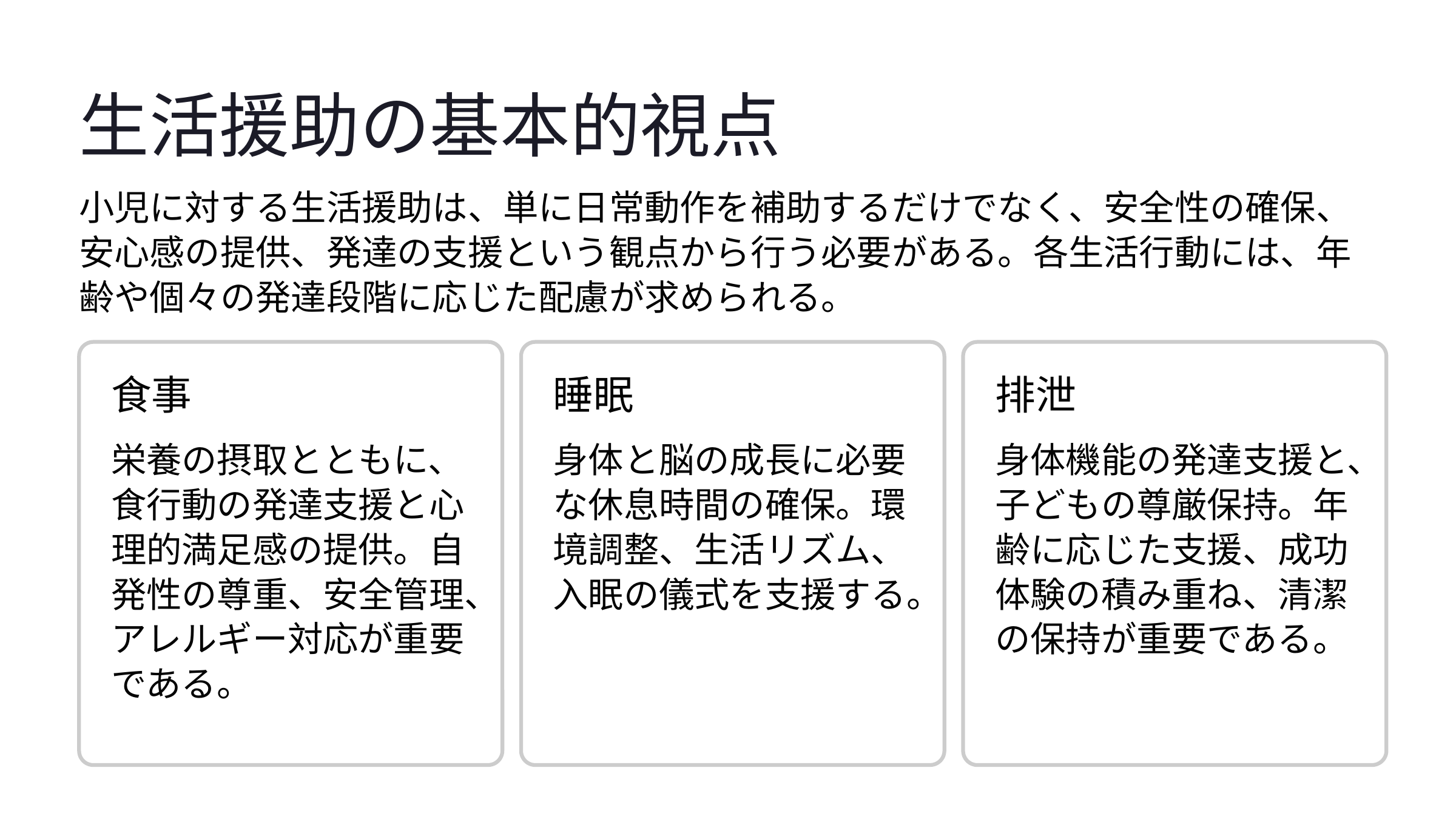

生活援助の基本的視点
小児に対する生活援助は、単に日常動作を補助するだけでなく、安全性の確保、安心感の提供、発達の支援という観点から行う必要がある。各生活行動には、年齢や個々の発達段階に応じた配慮が求められる。

食事
睡眠
排泄
身体と脳の成長に必要な休息時間の確保。環境調整、生活リズム、入眠の儀式を支援する。
栄養の摂取とともに、食行動の発達支援と心理的満足感の提供。自発性の尊重、安全管理、アレルギー対応が重要である。
身体機能の発達支援と、子どもの尊厳保持。年齢に応じた支援、成功体験の積み重ね、清潔の保持が重要である。